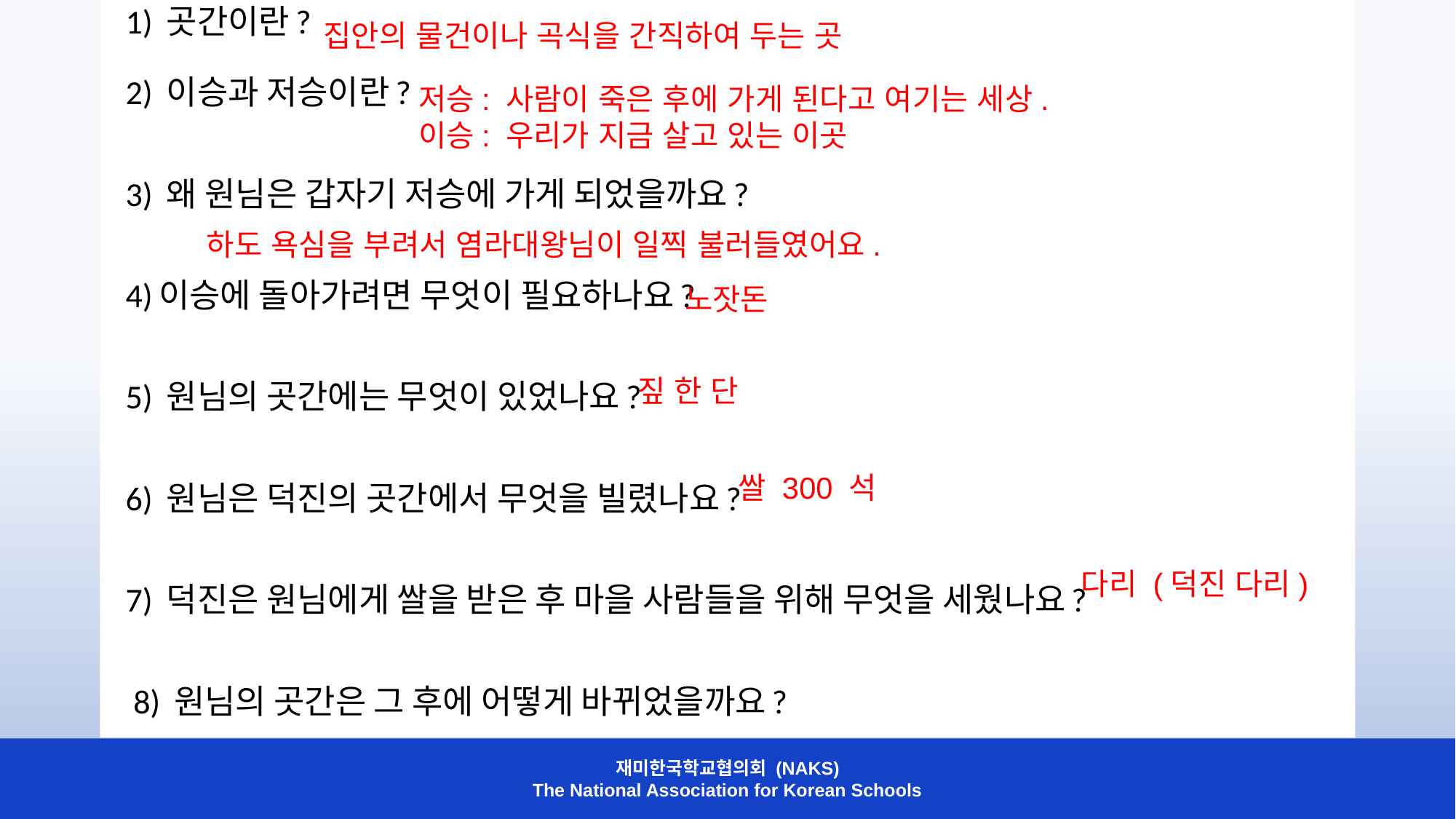

1) 곳간이란?
2) 이승과 저승이란?

3) 왜 원님은 갑자기 저승에 가게 되었을까요?

4)이승에 돌아가려면 무엇이 필요하나요?

5) 원님의 곳간에는 무엇이 있었나요?

6) 원님은 덕진의 곳간에서 무엇을 빌렸나요?

7) 덕진은 원님에게 쌀을 받은 후 마을 사람들을 위해 무엇을 세웠나요?

 8) 원님의 곳간은 그 후에 어떻게 바뀌었을까요?
집안의 물건이나 곡식을 간직하여 두는 곳
저승: 사람이 죽은 후에 가게 된다고 여기는 세상.
이승: 우리가 지금 살고 있는 이곳
하도 욕심을 부려서 염라대왕님이 일찍 불러들였어요.

 노잣돈
짚 한 단
쌀 300 석
 다리 (덕진 다리)
재미한국학교협의회 (NAKS)
The National Association for Korean Schools